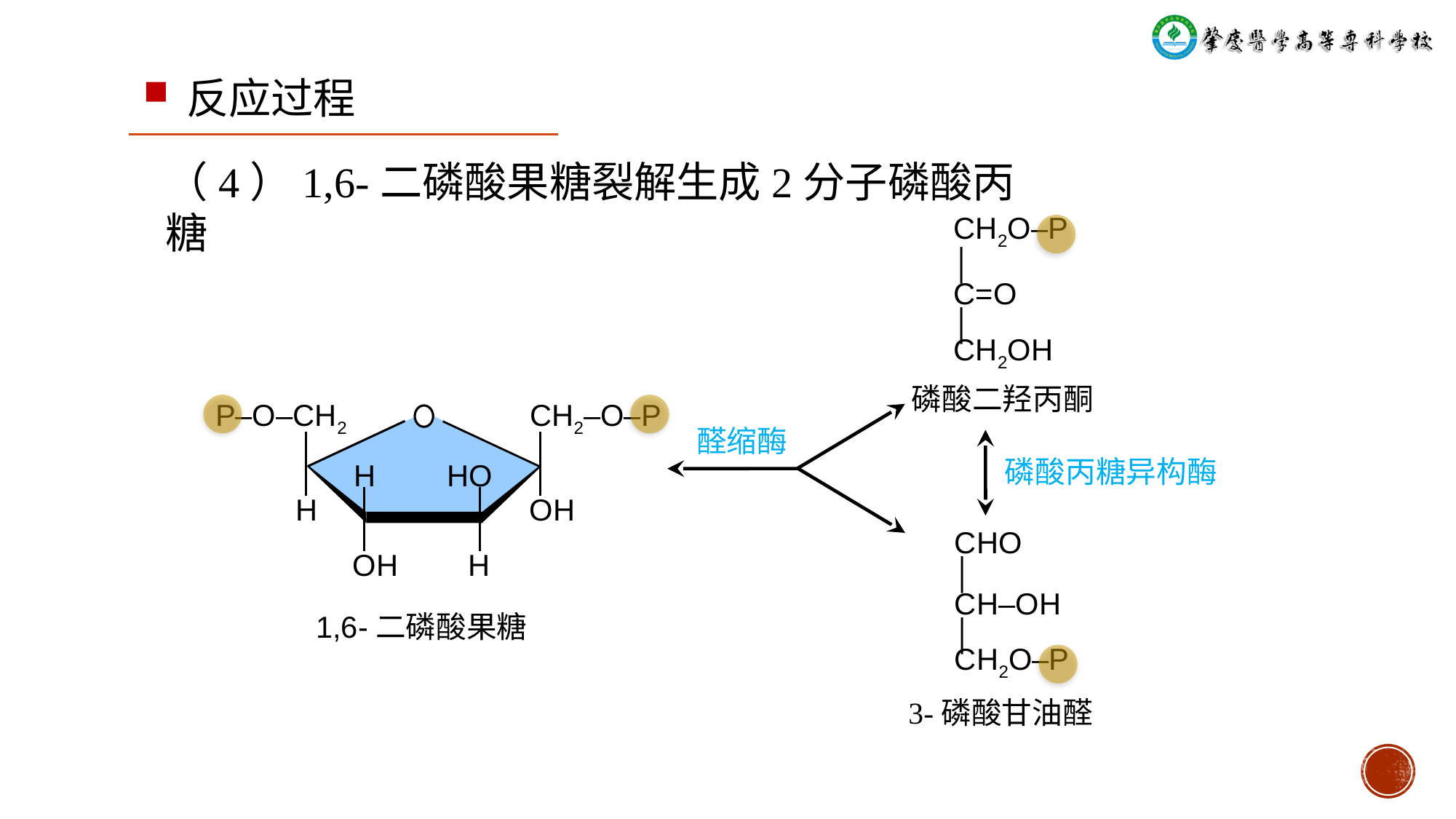

反应过程
# （4）1,6-二磷酸果糖裂解生成2分子磷酸丙糖
 CH2O‒P
 │
 C=O
 │
 CH2OH

磷酸二羟丙酮
P‒O‒CH2
CH2‒O‒P

H
HO
H
OH
OH
H
1,6-二磷酸果糖

醛缩酶
磷酸丙糖异构酶

 CHO
 │
 CH‒OH
 │
 CH2O‒P

3-磷酸甘油醛